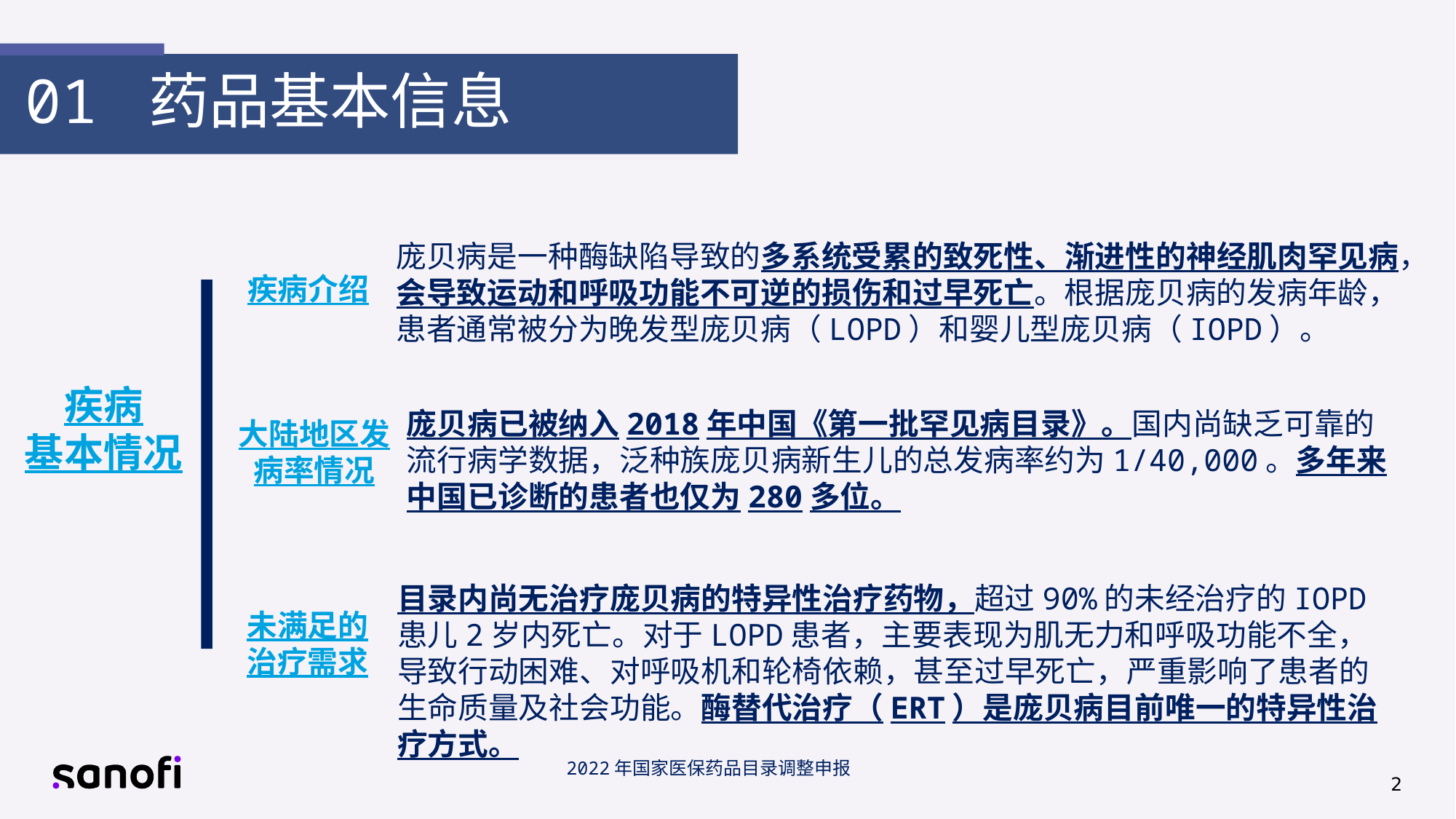

01 药品基本信息
庞贝病是一种酶缺陷导致的多系统受累的致死性、渐进性的神经肌肉罕见病，会导致运动和呼吸功能不可逆的损伤和过早死亡。根据庞贝病的发病年龄，患者通常被分为晚发型庞贝病（LOPD）和婴儿型庞贝病（IOPD）。
疾病介绍

疾病
基本情况
庞贝病已被纳入2018年中国《第一批罕见病目录》。国内尚缺乏可靠的流行病学数据，泛种族庞贝病新生儿的总发病率约为1/40,000。多年来中国已诊断的患者也仅为280多位。
大陆地区发病率情况
目录内尚无治疗庞贝病的特异性治疗药物，超过90%的未经治疗的IOPD患儿2岁内死亡。对于LOPD患者，主要表现为肌无力和呼吸功能不全，导致行动困难、对呼吸机和轮椅依赖，甚至过早死亡，严重影响了患者的生命质量及社会功能。酶替代治疗（ERT）是庞贝病目前唯一的特异性治疗方式。
未满足的
治疗需求
2022年国家医保药品目录调整申报
2